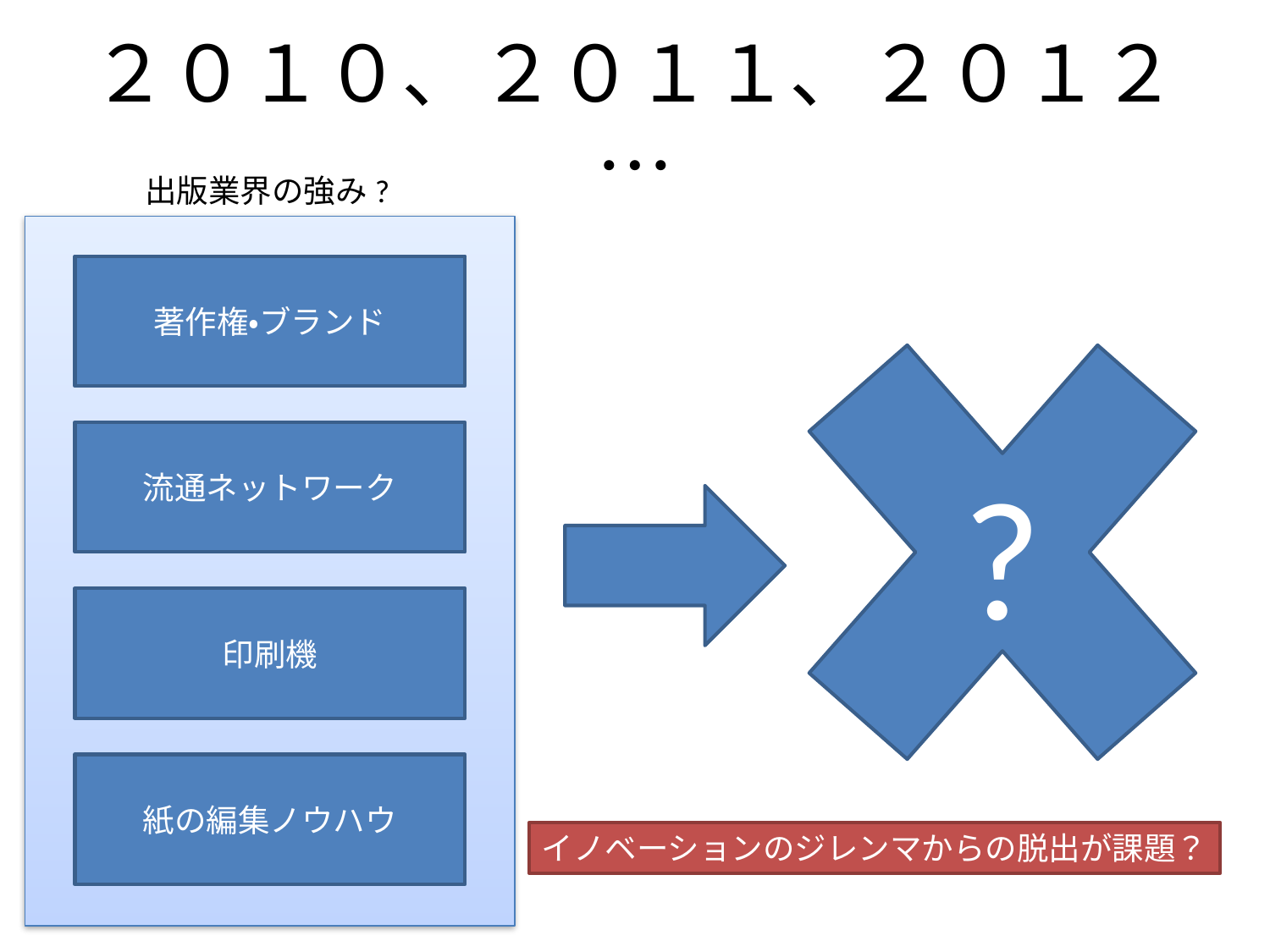

# ２０１０、２０１１、２０１２…
出版業界の強み?

?
著作権・ブランド
流通ネットワーク

印刷機
紙の編集ノウハウ
イノベーションのジレンマからの脱出が課題？